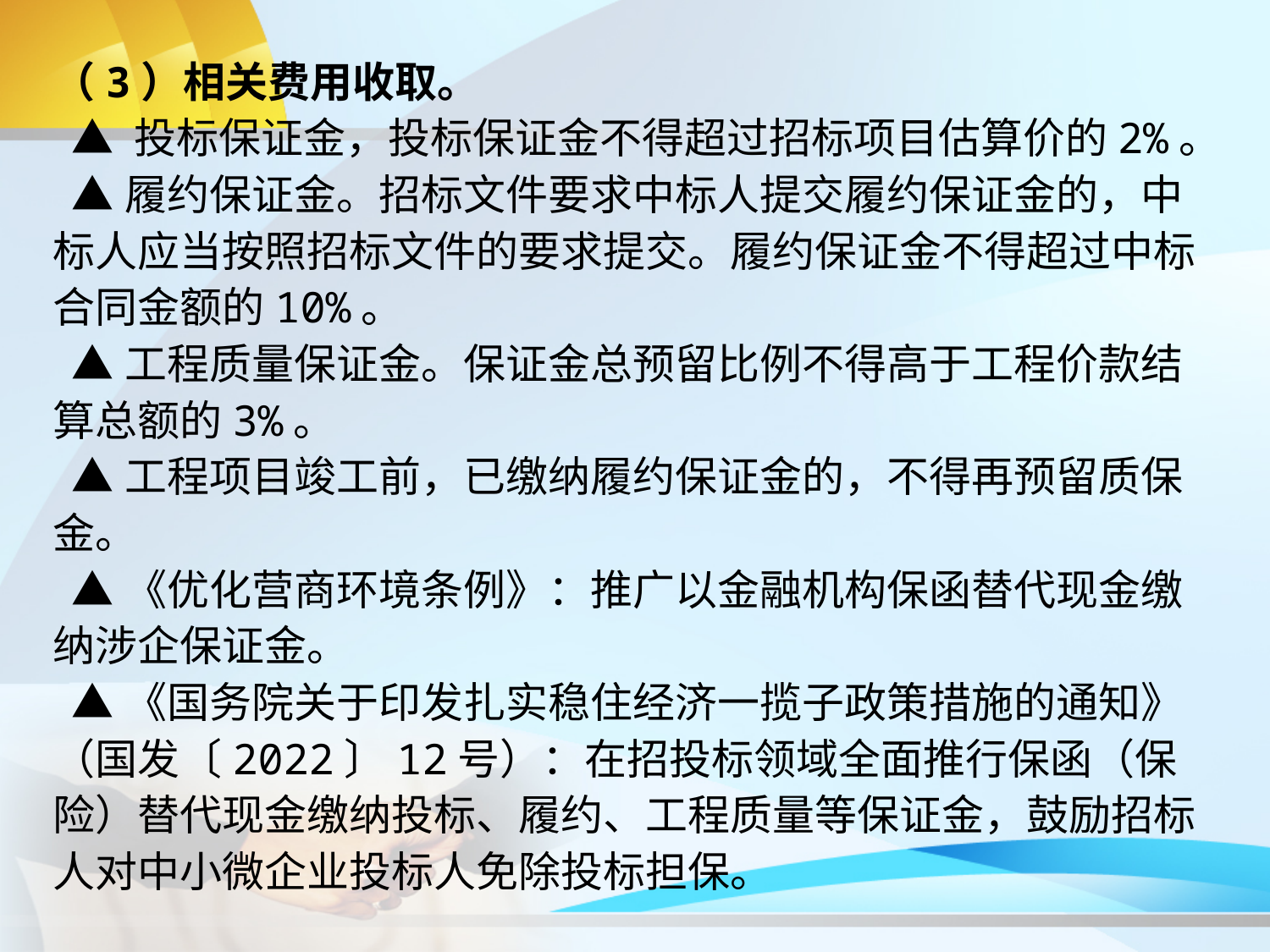

（3）相关费用收取。
  ▲ 投标保证金，投标保证金不得超过招标项目估算价的2%。
  ▲履约保证金。招标文件要求中标人提交履约保证金的，中标人应当按照招标文件的要求提交。履约保证金不得超过中标合同金额的10%。
  ▲工程质量保证金。保证金总预留比例不得高于工程价款结算总额的3%。
  ▲工程项目竣工前，已缴纳履约保证金的，不得再预留质保金。
  ▲《优化营商环境条例》：推广以金融机构保函替代现金缴纳涉企保证金。
  ▲《国务院关于印发扎实稳住经济一揽子政策措施的通知》（国发〔2022〕12号）：在招投标领域全面推行保函（保险）替代现金缴纳投标、履约、工程质量等保证金，鼓励招标人对中小微企业投标人免除投标担保。